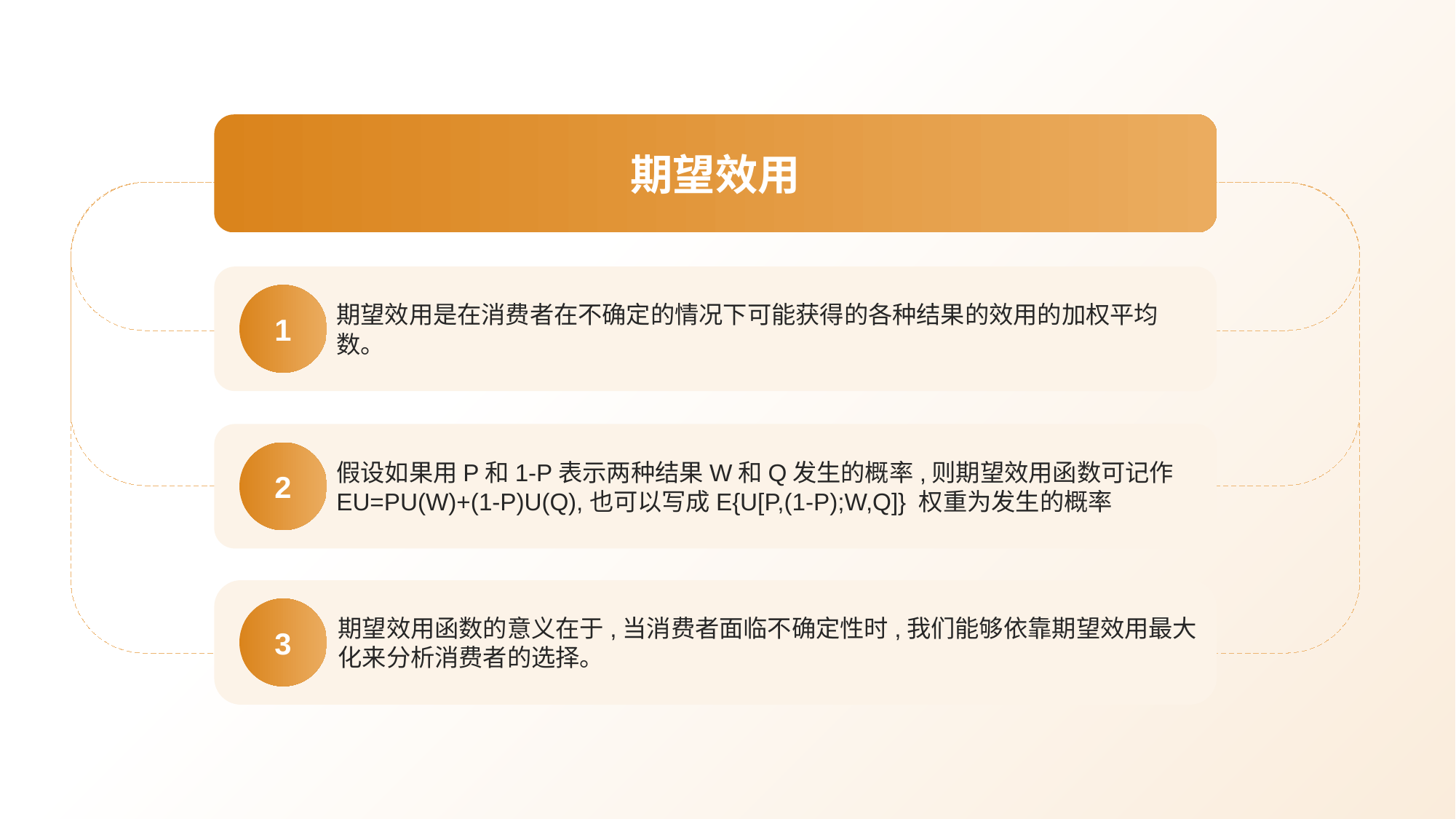

期望效用

期望效用是在消费者在不确定的情况下可能获得的各种结果的效用的加权平均数。
1
假设如果用P和1-P表示两种结果W和Q发生的概率,则期望效用函数可记作EU=PU(W)+(1-P)U(Q),也可以写成E{U[P,(1-P);W,Q]} 权重为发生的概率
2
期望效用函数的意义在于,当消费者面临不确定性时,我们能够依靠期望效用最大化来分析消费者的选择。
3